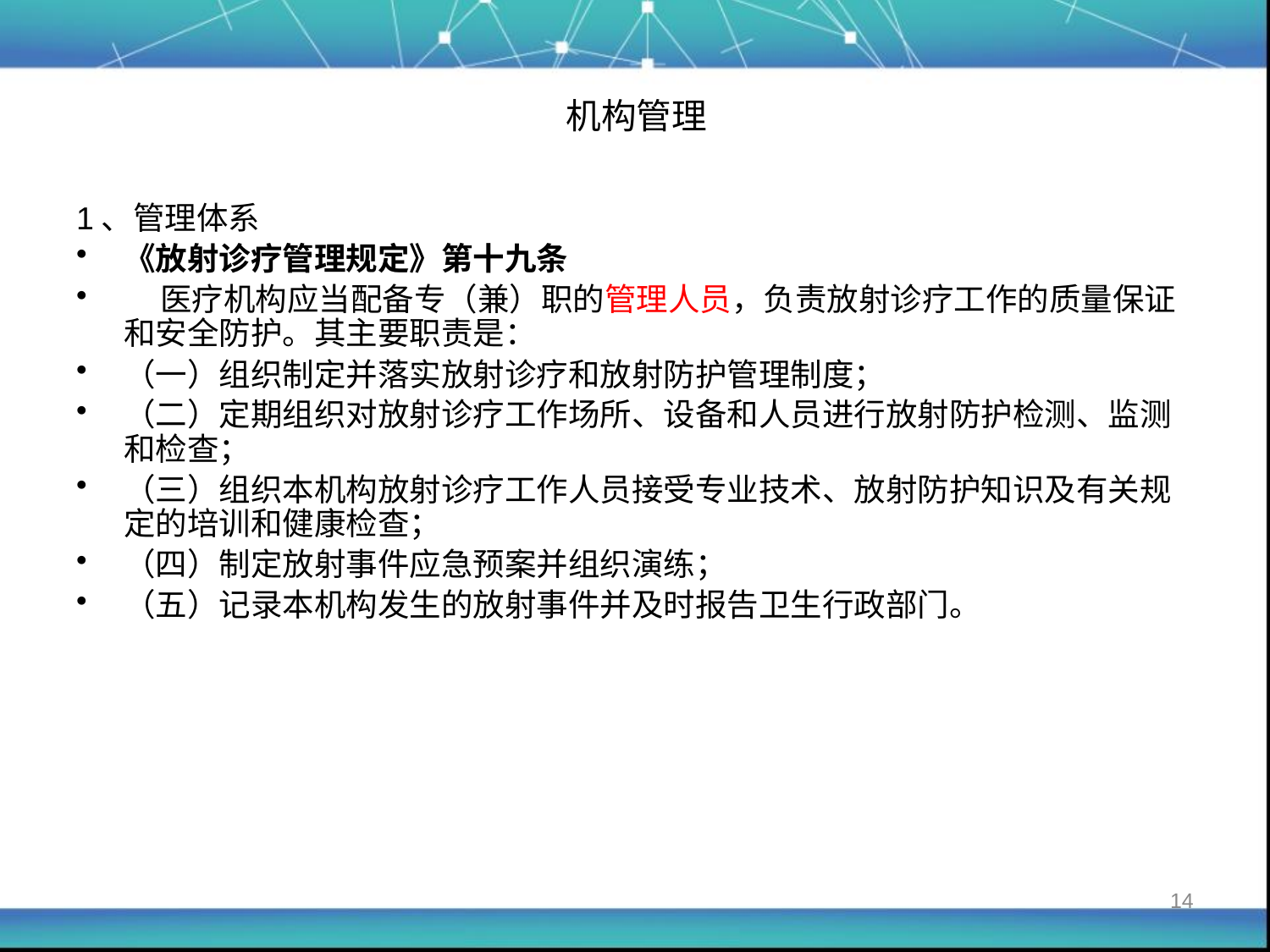

# 机构管理
1、管理体系
《放射诊疗管理规定》第十九条
    医疗机构应当配备专（兼）职的管理人员，负责放射诊疗工作的质量保证和安全防护。其主要职责是：
（一）组织制定并落实放射诊疗和放射防护管理制度；
（二）定期组织对放射诊疗工作场所、设备和人员进行放射防护检测、监测和检查；
（三）组织本机构放射诊疗工作人员接受专业技术、放射防护知识及有关规定的培训和健康检查；
（四）制定放射事件应急预案并组织演练；
（五）记录本机构发生的放射事件并及时报告卫生行政部门。
14